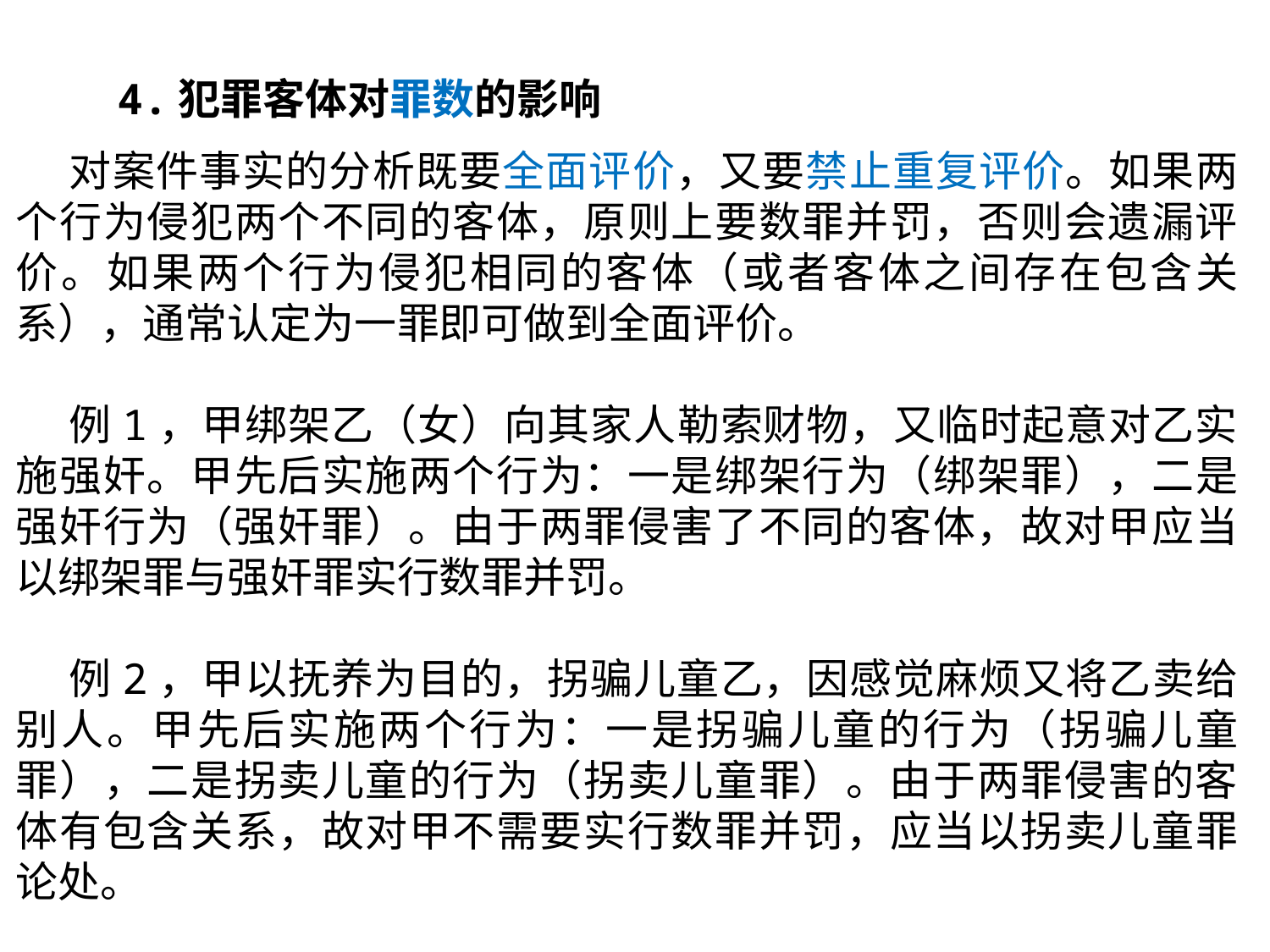

4.犯罪客体对罪数的影响

    对案件事实的分析既要全面评价，又要禁止重复评价。如果两个行为侵犯两个不同的客体，原则上要数罪并罚，否则会遗漏评价。如果两个行为侵犯相同的客体（或者客体之间存在包含关系），通常认定为一罪即可做到全面评价。

    例1，甲绑架乙（女）向其家人勒索财物，又临时起意对乙实施强奸。甲先后实施两个行为：一是绑架行为（绑架罪），二是强奸行为（强奸罪）。由于两罪侵害了不同的客体，故对甲应当以绑架罪与强奸罪实行数罪并罚。

    例2，甲以抚养为目的，拐骗儿童乙，因感觉麻烦又将乙卖给别人。甲先后实施两个行为：一是拐骗儿童的行为（拐骗儿童罪），二是拐卖儿童的行为（拐卖儿童罪）。由于两罪侵害的客体有包含关系，故对甲不需要实行数罪并罚，应当以拐卖儿童罪论处。